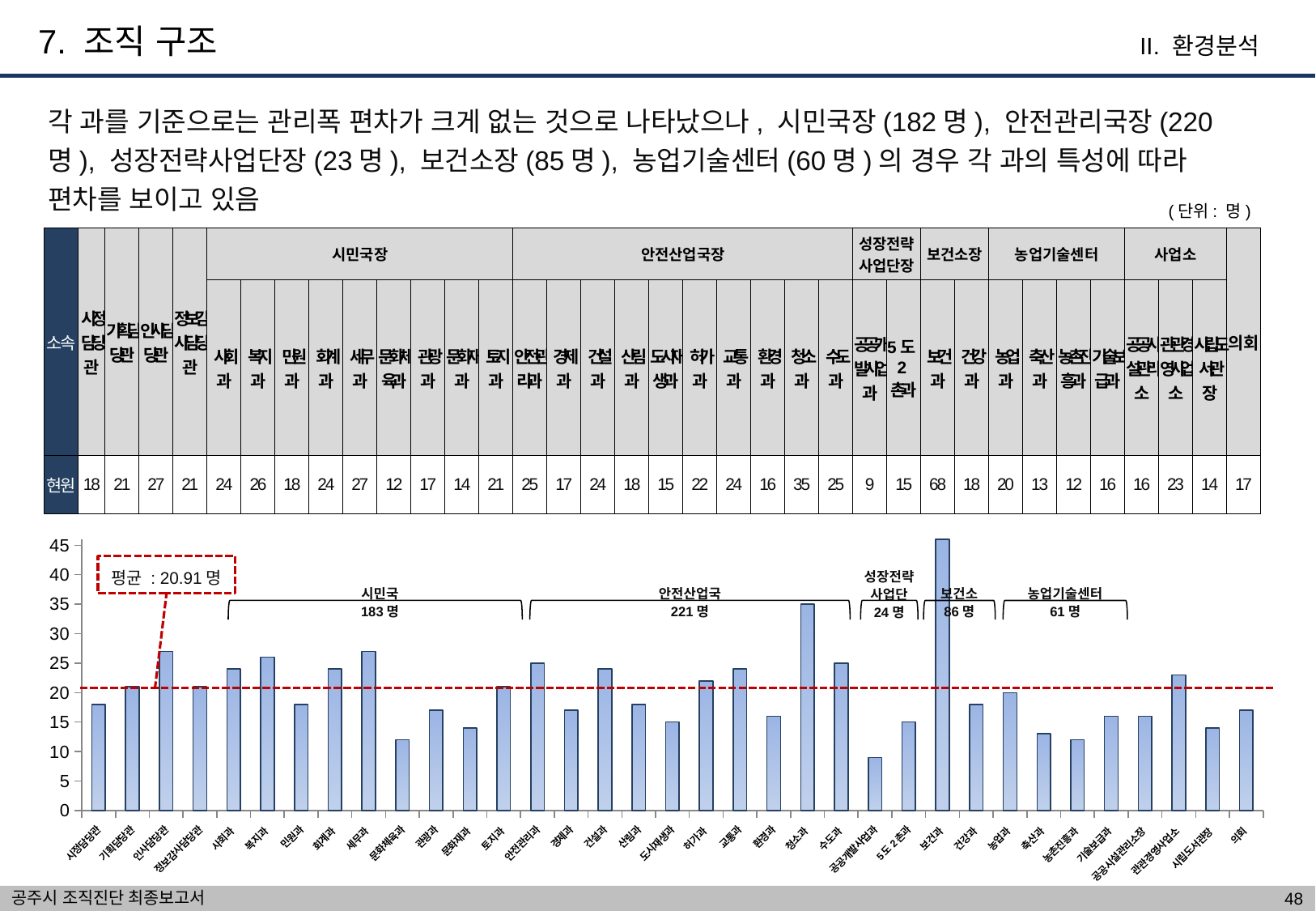

7. 조직 구조
II. 환경분석
각 과를 기준으로는 관리폭 편차가 크게 없는 것으로 나타났으나, 시민국장(182명), 안전관리국장(220명), 성장전략사업단장(23명), 보건소장(85명), 농업기술센터(60명)의 경우 각 과의 특성에 따라 편차를 보이고 있음
(단위: 명)
| 소속 | 시정담당관 | 기획담당관 | 인사담당관 | 정보감사담당관 | 시민국장 |  |  |  |  |  |  |  |  | 안전산업국장 |  |  |  |  |  |  |  |  |  | 성장전략 사업단장 |  | 보건소장 |  | 농업기술센터 |  |  |  | 사업소 |  |  | 의회 |
| --- | --- | --- | --- | --- | --- | --- | --- | --- | --- | --- | --- | --- | --- | --- | --- | --- | --- | --- | --- | --- | --- | --- | --- | --- | --- | --- | --- | --- | --- | --- | --- | --- | --- | --- | --- |
|  |  |  |  |  | 사회과 | 복지과 | 민원과 | 회계과 | 세무과 | 문화체육과 | 관광과 | 문화재과 | 토지과 | 안전관리과 | 경제과 | 건설과 | 산림과 | 도시재생과 | 허가과 | 교통과 | 환경과 | 청소과 | 수도과 | 공공개발사업과 | 5도2촌과 | 보건과 | 건강과 | 농업과 | 축산과 | 농촌진흥과 | 기술보급과 | 공공시설관리소 | 관관경영사업소 | 시립도서관장 |  |
| 현원 | 18 | 21 | 27 | 21 | 24 | 26 | 18 | 24 | 27 | 12 | 17 | 14 | 21 | 25 | 17 | 24 | 18 | 15 | 22 | 24 | 16 | 35 | 25 | 9 | 15 | 68 | 18 | 20 | 13 | 12 | 16 | 16 | 23 | 14 | 17 |

### Chart

| Category | 현원 |
|---|---|
| 시정담당관 | 18.0 |
| 기획담당관 | 21.0 |
| 인사담당관 | 27.0 |
| 정보감사담당관 | 21.0 |
| 사회과  | 24.0 |
| 복지과  | 26.0 |
| 민원과 | 18.0 |
| 회계과  | 24.0 |
| 세무과  | 27.0 |
| 문화체육과 | 12.0 |
| 관광과 | 17.0 |
| 문화재과  | 14.0 |
| 토지과  | 21.0 |
| 안전관리과 | 25.0 |
| 경제과 | 17.0 |
| 건설과 | 24.0 |
| 산림과 | 18.0 |
| 도시재생과 | 15.0 |
| 허가과  | 22.0 |
| 교통과 | 24.0 |
| 환경과 | 16.0 |
| 청소과  | 35.0 |
| 수도과  | 25.0 |
| 공공개발사업과 | 9.0 |
| 5도2촌과 | 15.0 |
| 보건과  | 68.0 |
| 건강과  | 18.0 |
| 농업과  | 20.0 |
| 축산과  | 13.0 |
| 농촌진흥과  | 12.0 |
| 기술보급과  | 16.0 |
| 공공시설관리소장  | 16.0 |
| 관관경영사업소  | 23.0 |
| 시립도서관장  | 14.0 |
| 의회  | 17.0 |
평균 : 20.91명
성장전략
사업단
24명

시민국
183명
안전산업국
221명
보건소
86명
농업기술센터
61명